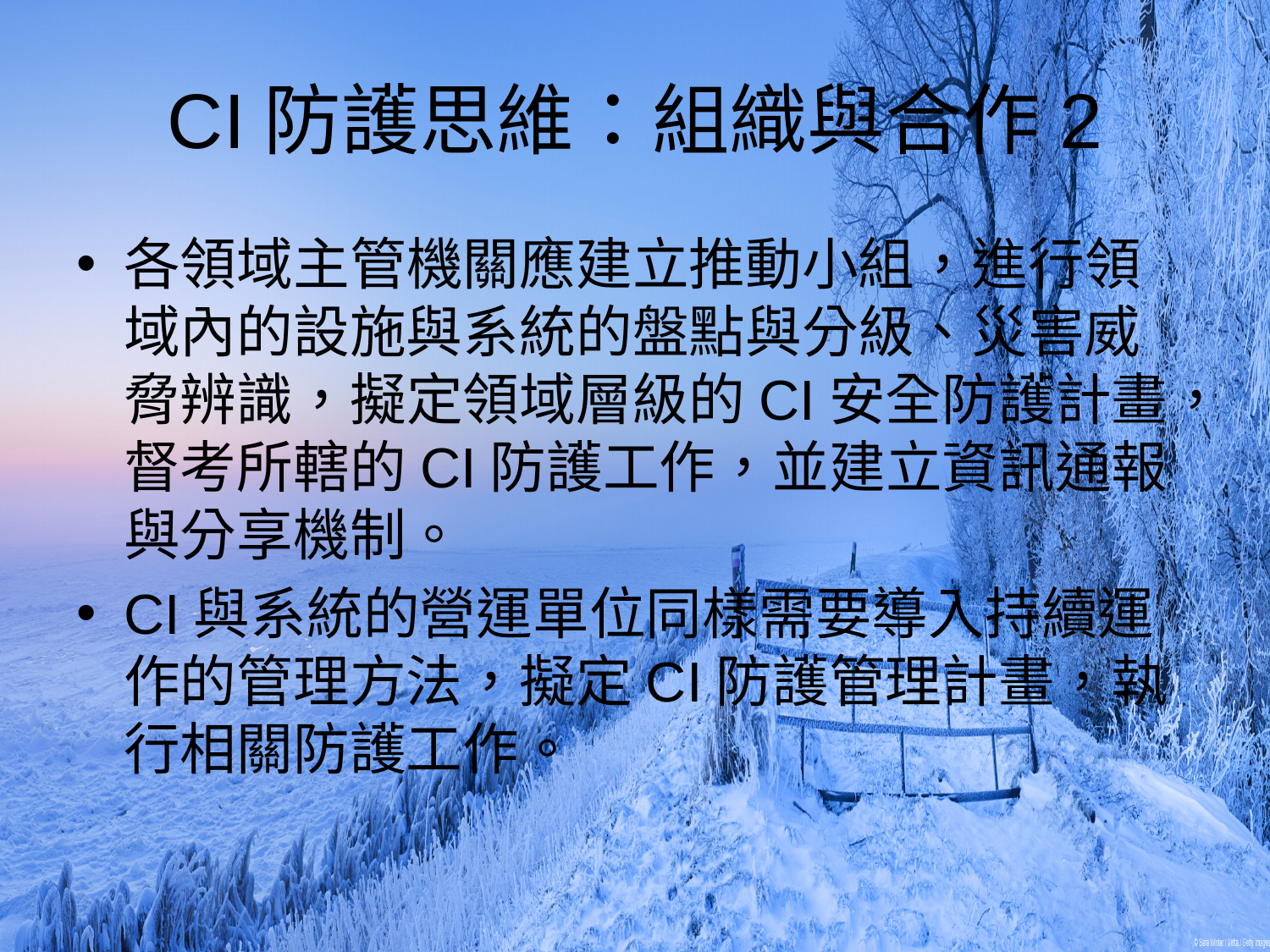

# CI防護思維：組織與合作2
各領域主管機關應建立推動小組，進行領域內的設施與系統的盤點與分級、災害威脅辨識，擬定領域層級的CI安全防護計畫，督考所轄的CI防護工作，並建立資訊通報與分享機制。
CI與系統的營運單位同樣需要導入持續運作的管理方法，擬定CI防護管理計畫，執行相關防護工作。